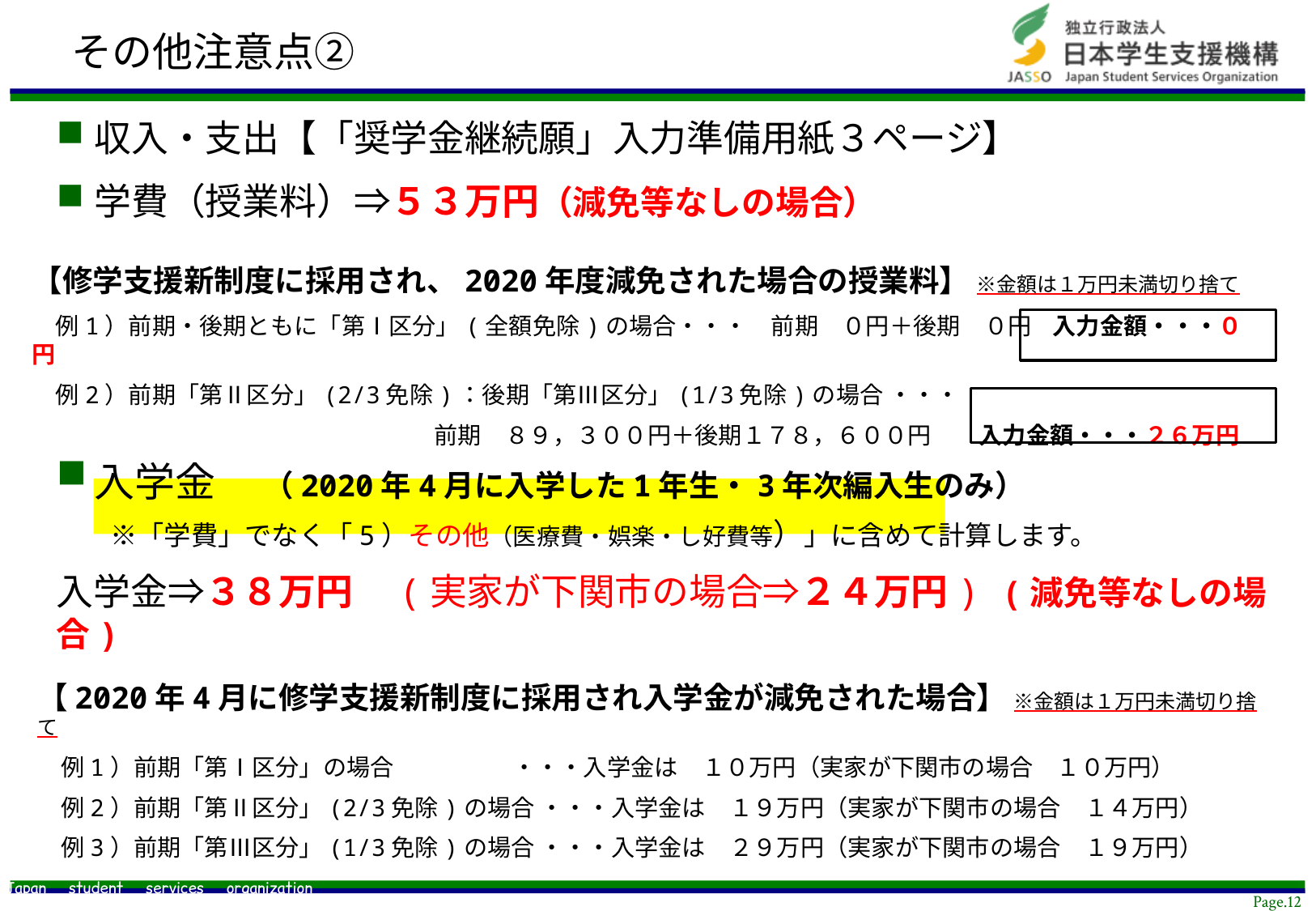

# その他注意点➁
収入・支出【「奨学金継続願」入力準備用紙３ページ】
学費（授業料）⇒５３万円（減免等なしの場合）

入学金　（2020年4月に入学した1年生・3年次編入生のみ）
　　※「学費」でなく「5）その他（医療費・娯楽・し好費等）」に含めて計算します。
入学金⇒３８万円　(実家が下関市の場合⇒２４万円) (減免等なしの場合)
【修学支援新制度に採用され、2020年度減免された場合の授業料】 ※金額は１万円未満切り捨て
　例1）前期・後期ともに「第Ⅰ区分」(全額免除)の場合・・・　前期　０円＋後期　０円    入力金額・・・０円
　例2）前期「第Ⅱ区分」(2/3免除)：後期「第Ⅲ区分」(1/3免除)の場合 ・・・
　　　　　　　　　　　　　　　　　前期　８９，３００円＋後期１７８，６００円　　入力金額・・・２６万円

【2020年4月に修学支援新制度に採用され入学金が減免された場合】 ※金額は１万円未満切り捨て
　例1）前期「第Ⅰ区分」の場合　　　　　・・・入学金は　１０万円（実家が下関市の場合　１０万円）
　例2）前期「第Ⅱ区分」(2/3免除)の場合 ・・・入学金は　１９万円（実家が下関市の場合　１４万円）
　例3）前期「第Ⅲ区分」(1/3免除)の場合 ・・・入学金は　２９万円（実家が下関市の場合　１９万円）